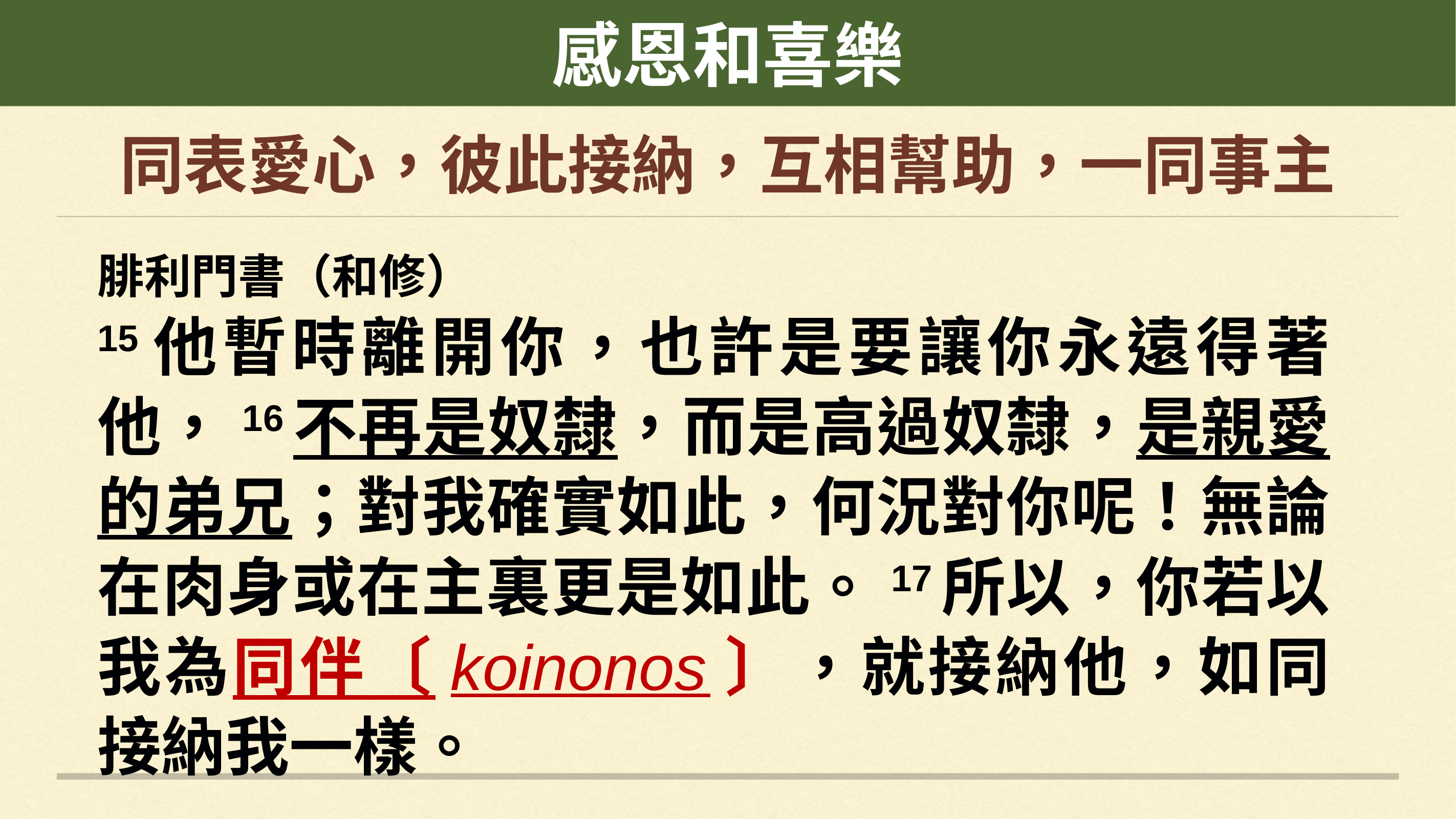

感恩和喜樂
# 同表愛心，彼此接納，互相幫助，一同事主
腓利門書（和修）
15他暫時離開你，也許是要讓你永遠得著他，16不再是奴隸，而是高過奴隸，是親愛的弟兄；對我確實如此，何況對你呢！無論在肉身或在主裏更是如此。17所以，你若以我為同伴〔koinonos〕，就接納他，如同接納我一樣。